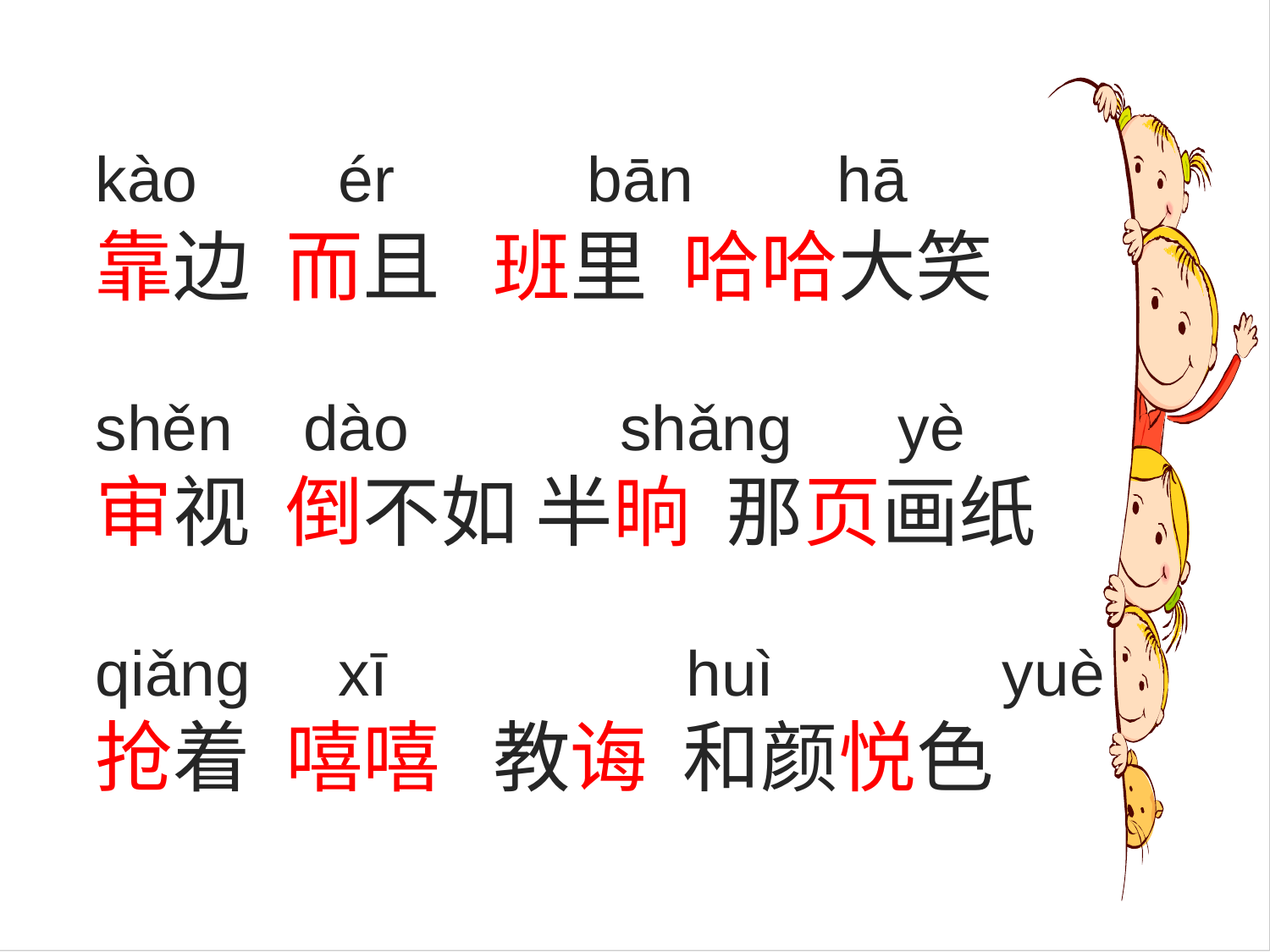

kào        ér           bān       hā
靠边  而且   班里  哈哈大笑

shěn    dào            shǎng      yè
审视  倒不如 半晌  那页画纸

qiǎng     xī                 huì             yuè
抢着  嘻嘻   教诲  和颜悦色